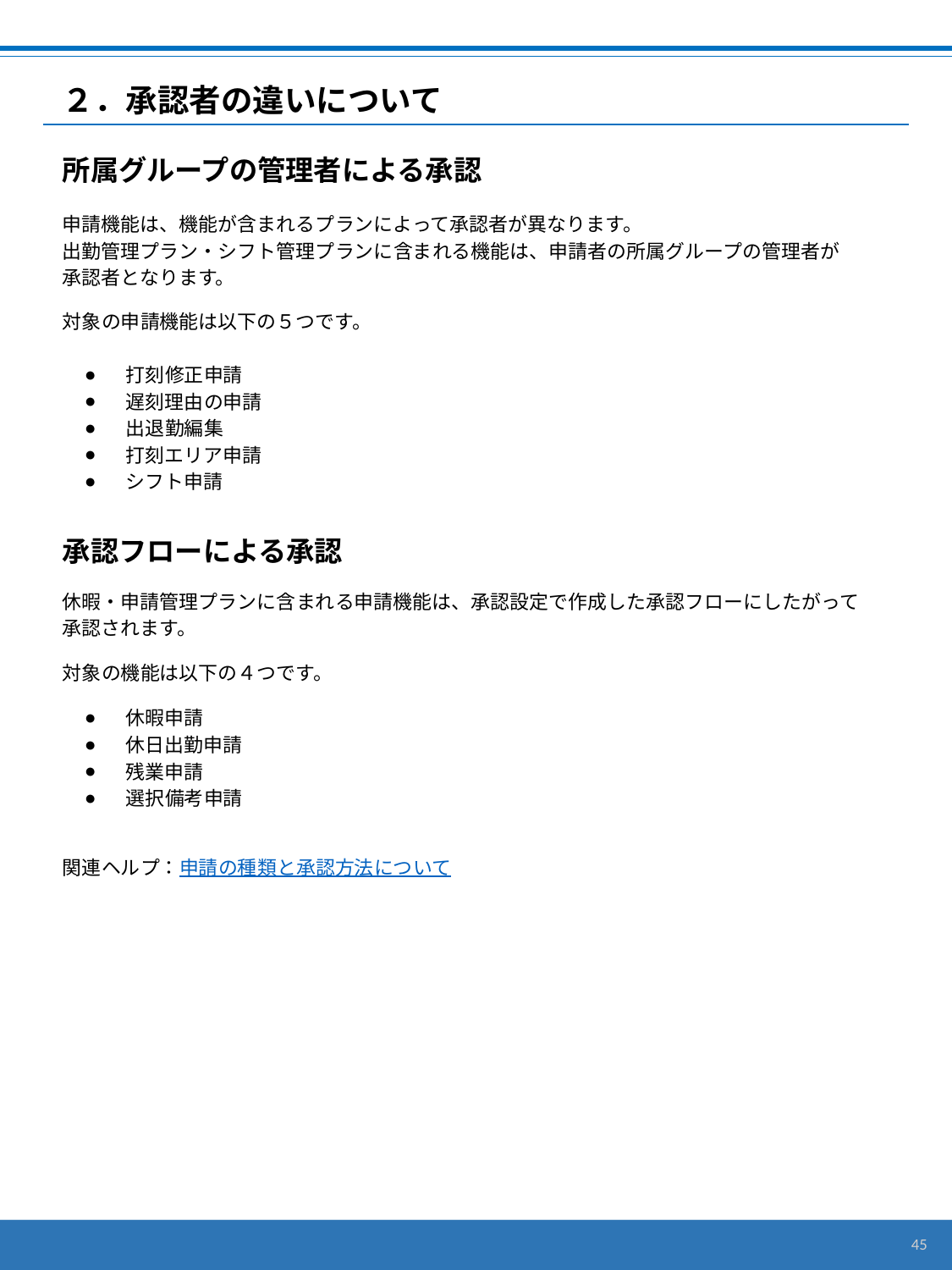

# ２．承認者の違いについて
所属グループの管理者による承認
申請機能は、機能が含まれるプランによって承認者が異なります。
出勤管理プラン・シフト管理プランに含まれる機能は、申請者の所属グループの管理者が
承認者となります。
対象の申請機能は以下の５つです。
打刻修正申請
遅刻理由の申請
出退勤編集
打刻エリア申請
シフト申請
承認フローによる承認
休暇・申請管理プランに含まれる申請機能は、承認設定で作成した承認フローにしたがって
承認されます。
対象の機能は以下の４つです。
休暇申請
休日出勤申請
残業申請
選択備考申請
関連ヘルプ：申請の種類と承認方法について
45